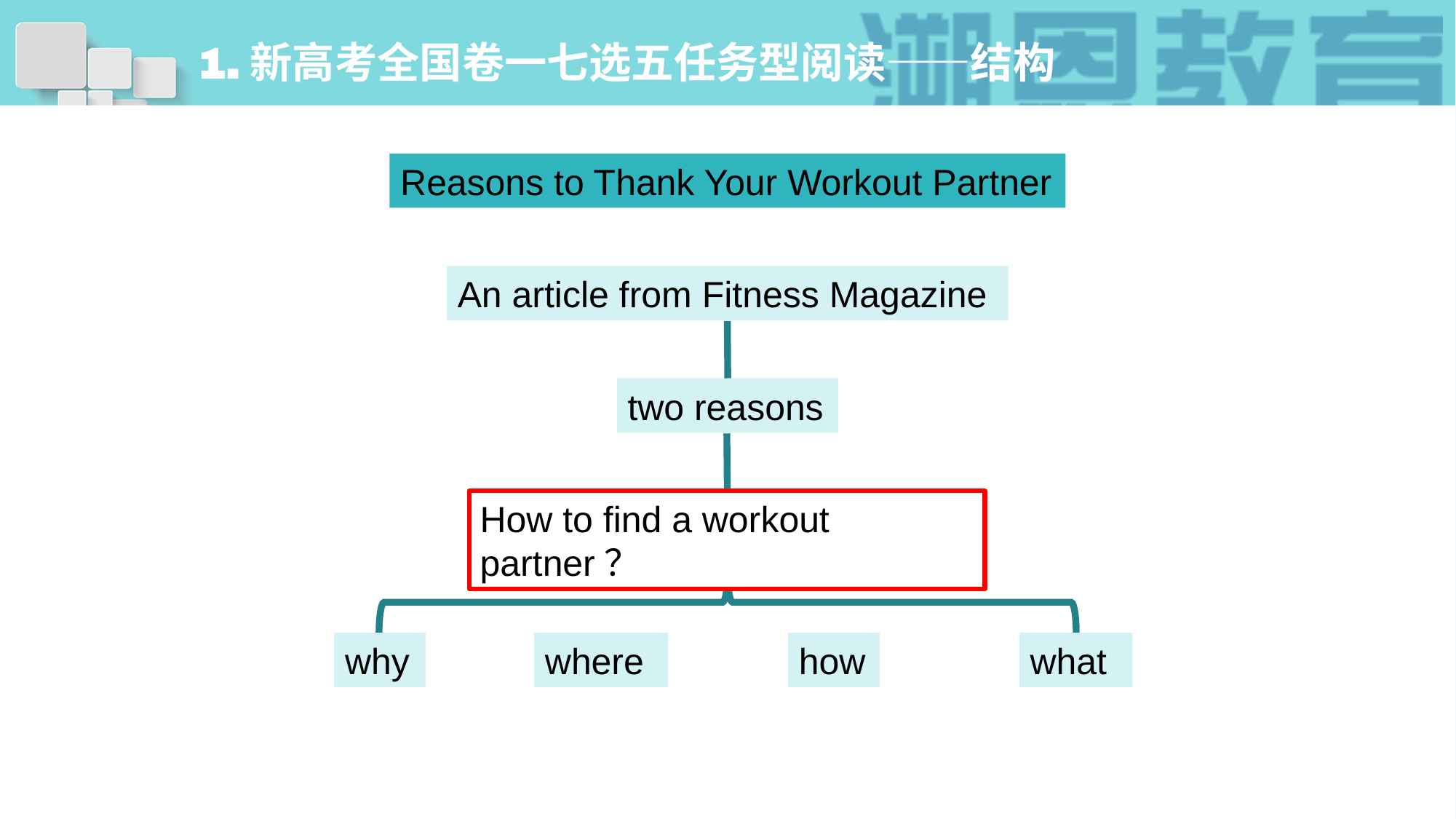

# 1.新高考全国卷一七选五任务型阅读——结构
Reasons to Thank Your Workout Partner

An article from Fitness Magazine
two reasons
How to find a workout partner？
why
where
how
what